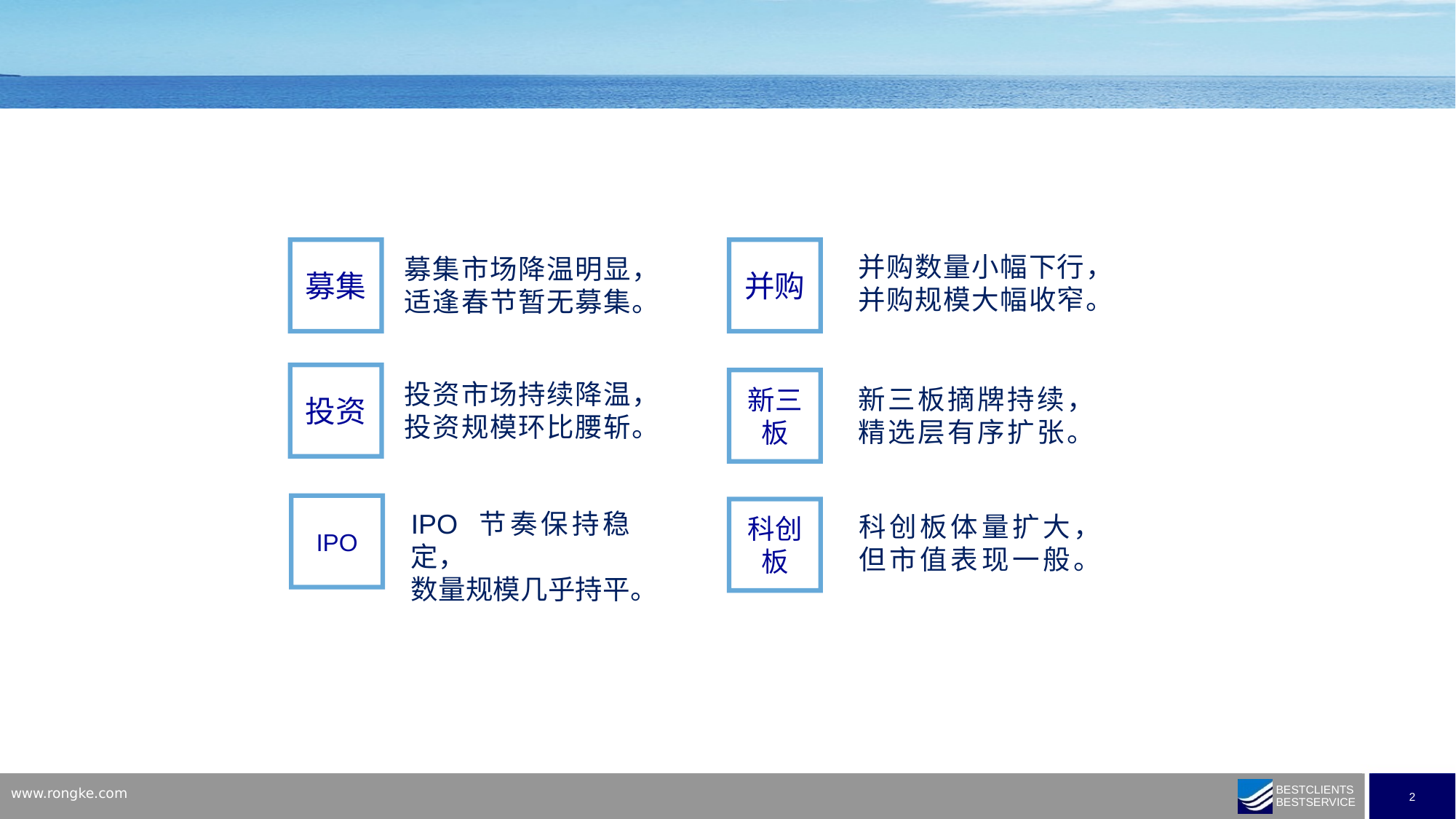

募集
并购
并购数量小幅下行，
并购规模大幅收窄。
募集市场降温明显，
适逢春节暂无募集。
投资
新三板
投资市场持续降温，
投资规模环比腰斩。
新三板摘牌持续，
精选层有序扩张。
IPO
科创板
IPO 节奏保持稳定，
数量规模几乎持平。
科创板体量扩大，
但市值表现一般。